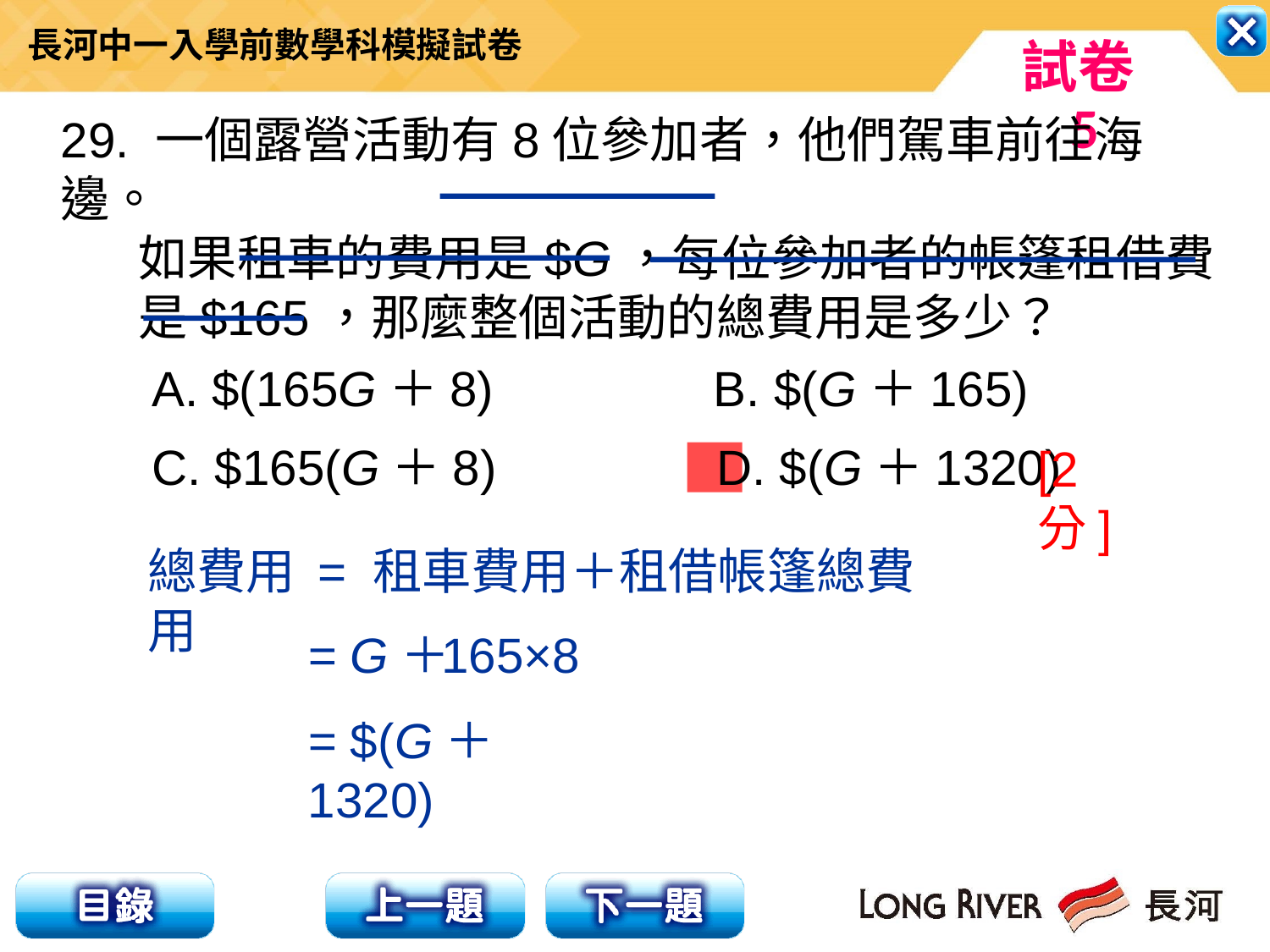

29. 一個露營活動有8位參加者，他們駕車前往海邊。
      如果租車的費用是$G，每位參加者的帳篷租借費
      是$165，那麼整個活動的總費用是多少？

A. $(165G＋8)                B. $(G＋165)
C. $165(G＋8)                D. $(G＋1320)
[2分]

總費用 = 租車費用＋租借帳篷總費用
165×8
= G＋
= $(G＋1320)